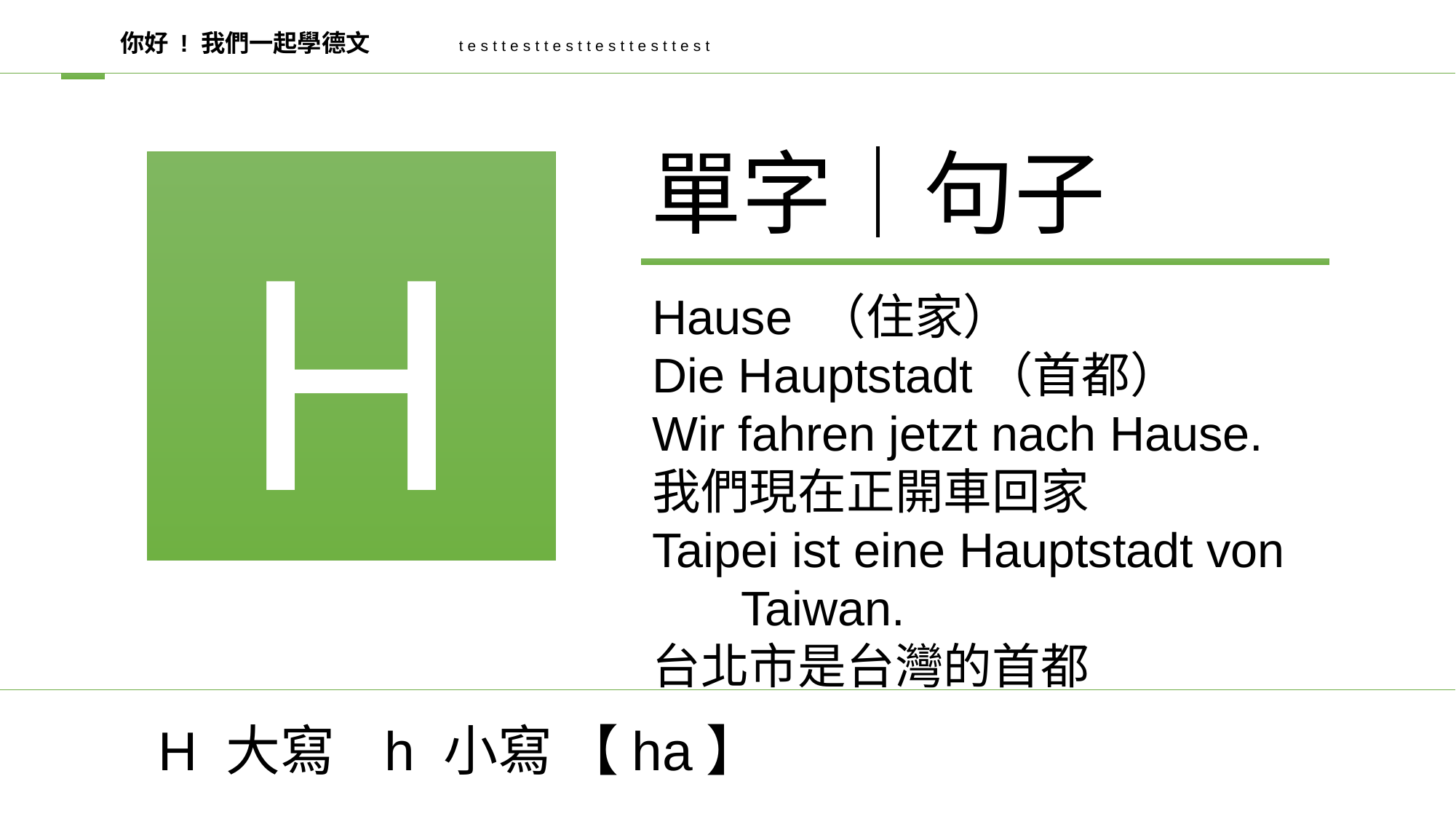

你好 ! 我們一起學德文
testtesttesttesttesttest

單字│句子

H

Hause （住家）
Die Hauptstadt（首都）
Wir fahren jetzt nach Hause.
我們現在正開車回家
Taipei ist eine Hauptstadt von Taiwan.
台北市是台灣的首都

H 大寫   h 小寫 【ha】